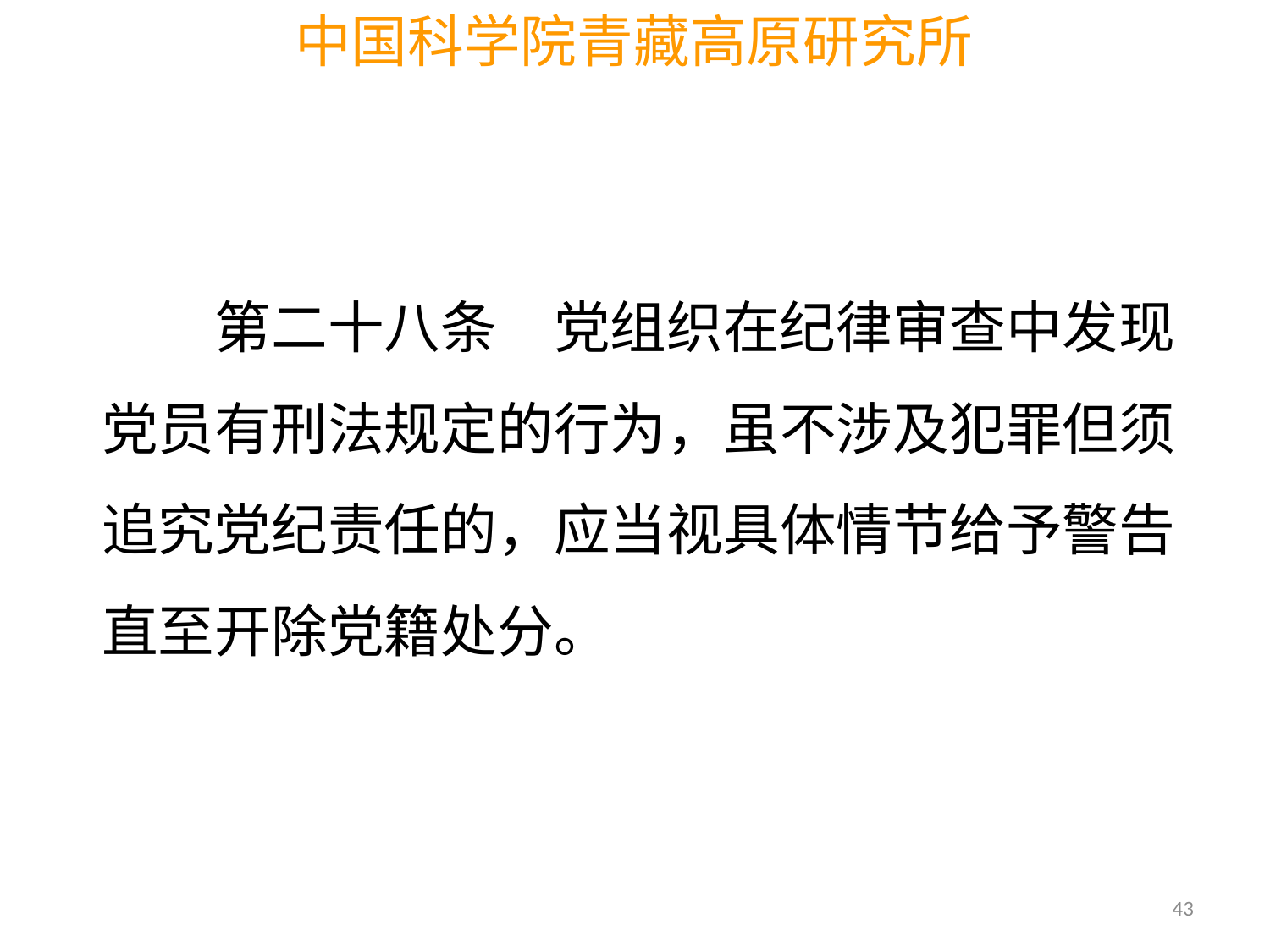

第二十八条　党组织在纪律审查中发现党员有刑法规定的行为，虽不涉及犯罪但须追究党纪责任的，应当视具体情节给予警告直至开除党籍处分。
43